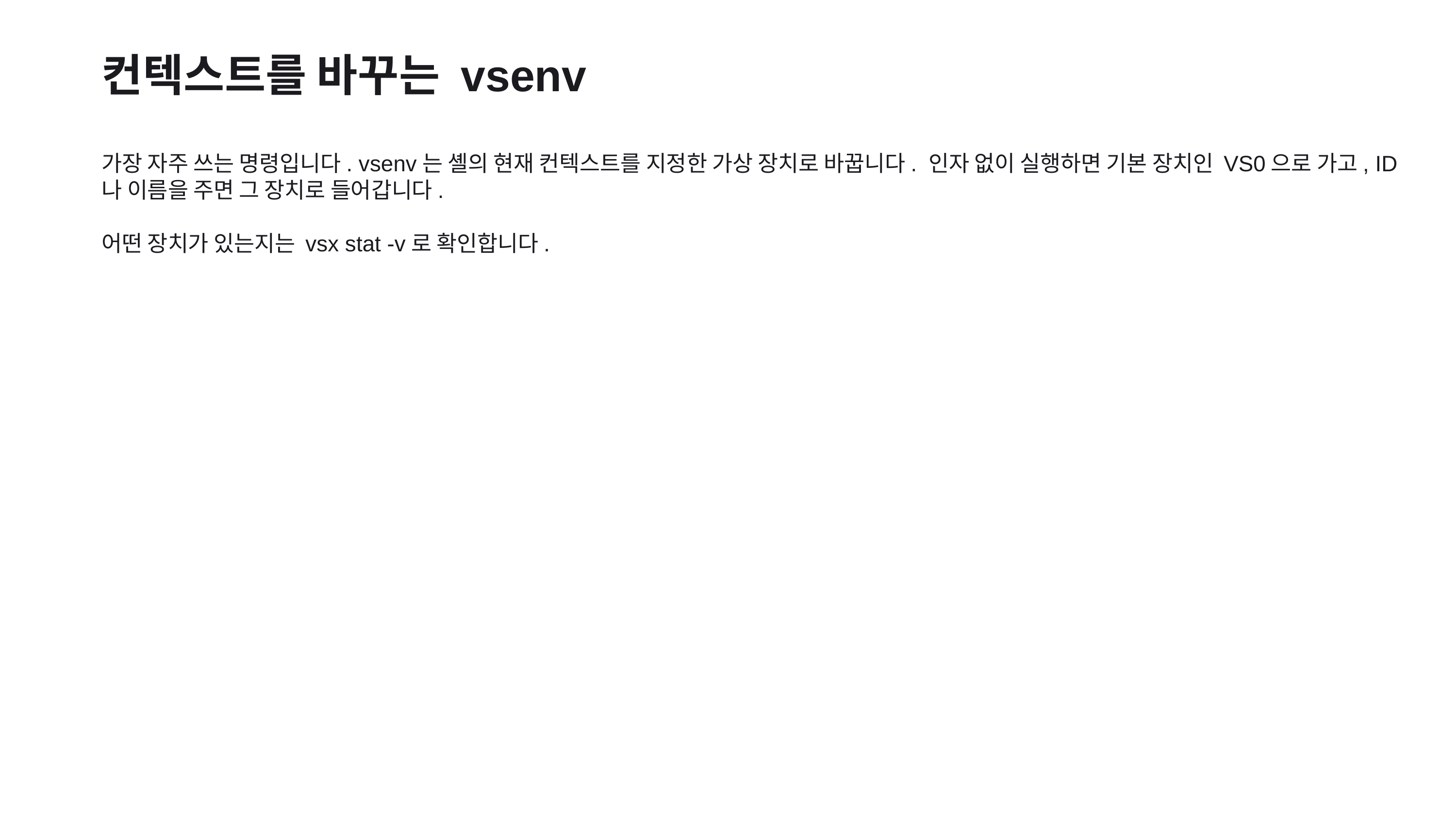

컨텍스트를 바꾸는 vsenv
가장 자주 쓰는 명령입니다. vsenv는 셸의 현재 컨텍스트를 지정한 가상 장치로 바꿉니다. 인자 없이 실행하면 기본 장치인 VS0으로 가고, ID나 이름을 주면 그 장치로 들어갑니다.

어떤 장치가 있는지는 vsx stat -v로 확인합니다.